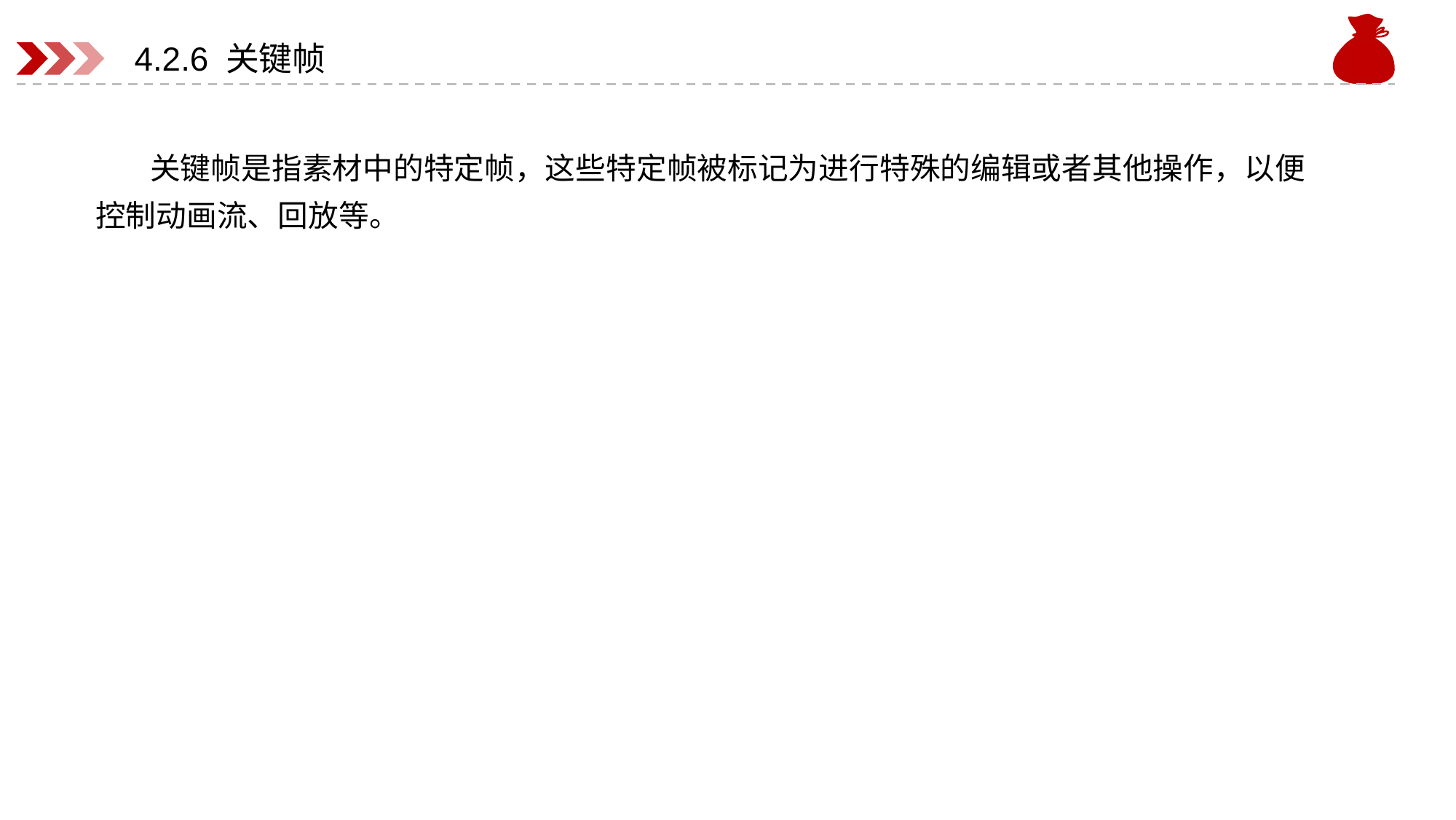

# 4.2.6 关键帧
15
关键帧是指素材中的特定帧，这些特定帧被标记为进行特殊的编辑或者其他操作，以便控制动画流、回放等。